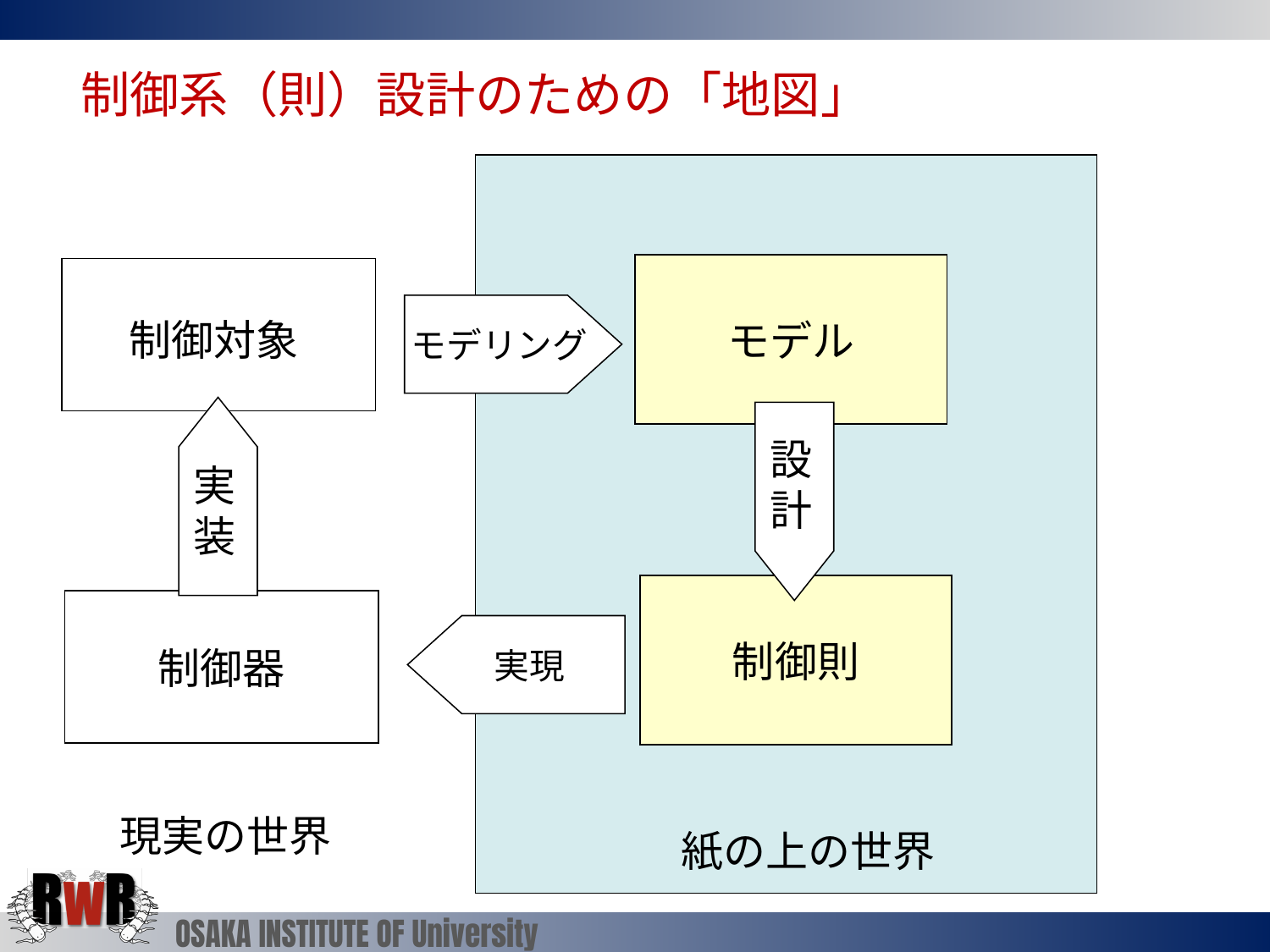

制御系（則）設計のための「地図」

モデル

モデリング
制御対象
設
計
実
装

制御則
制御器
実現
現実の世界
紙の上の世界